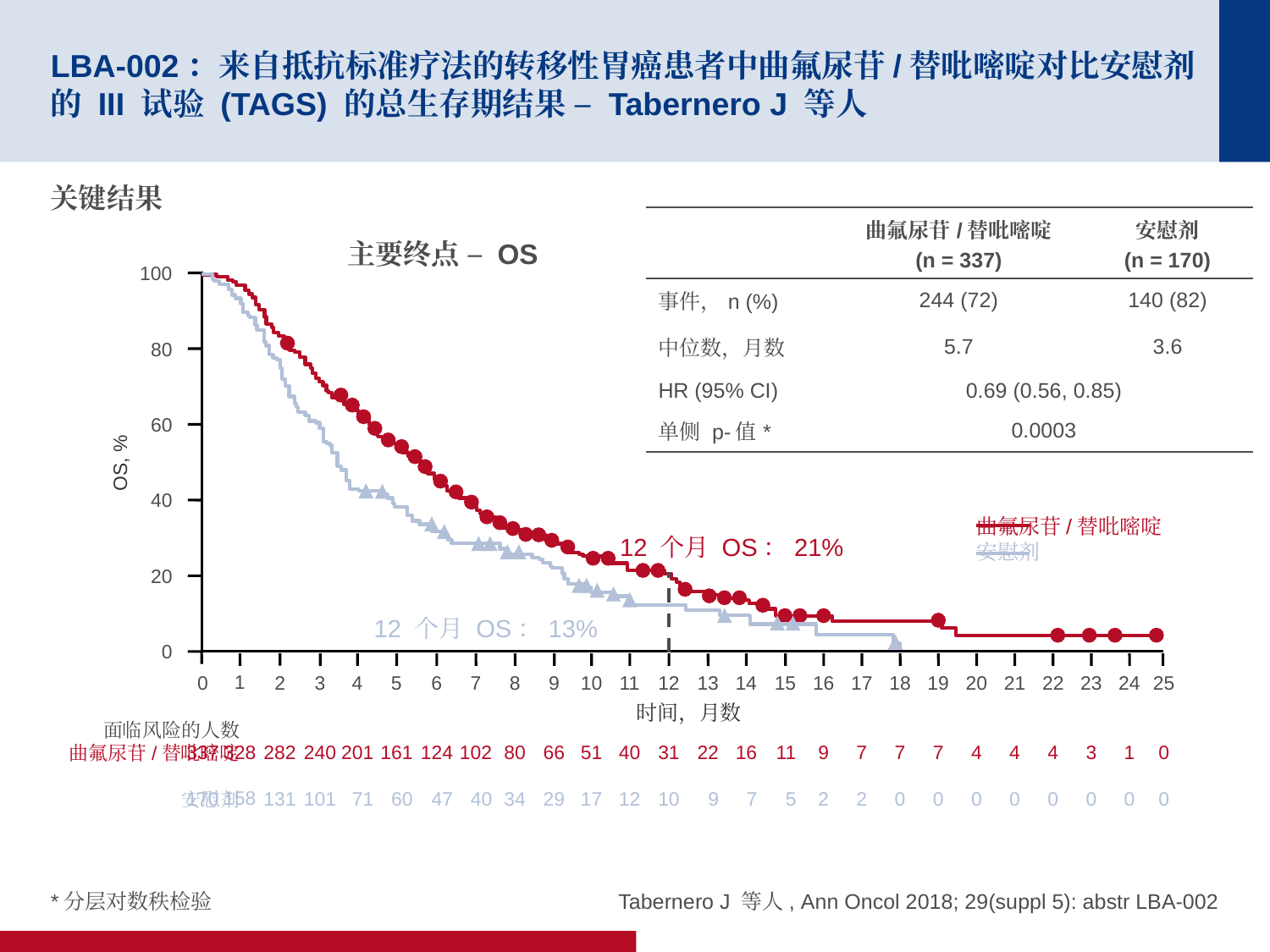

# LBA-002：来自抵抗标准疗法的转移性胃癌患者中曲氟尿苷/替吡嘧啶对比安慰剂的 III 试验 (TAGS) 的总生存期结果 – Tabernero J 等人
关键结果

|  | 曲氟尿苷/替吡嘧啶 (n = 337) | 安慰剂 (n = 170) |
| --- | --- | --- |
| 事件，n (%) | 244 (72) | 140 (82) |
| 中位数，月数 | 5.7 | 3.6 |
| HR (95% CI) | 0.69 (0.56, 0.85) |  |
| 单侧 p-值\* | 0.0003 |  |
主要终点 – OS
100

1

328

158
3

240

101
4

201

71
5

161

60
6

124

47
7

102

40
8

80

34
9

66

29
10

51

17
11

40

12
12

31

10
13

22

9
14

16

7
15

11

5
16

9

2
17

7

2
18

7

0
19

7

0
20

4

0
21

4

0
22

4

0
23

3

0
24

1

0
25

0

0
80

60

OS, %
40

曲氟尿苷/替吡嘧啶
安慰剂
12 个月 OS：21%
20

12 个月 OS：13%
0

2

282

131
0

337

170
时间，月数
面临风险的人数
曲氟尿苷/替吡嘧啶

安慰剂
*分层对数秩检验
Tabernero J 等人, Ann Oncol 2018; 29(suppl 5): abstr LBA-002